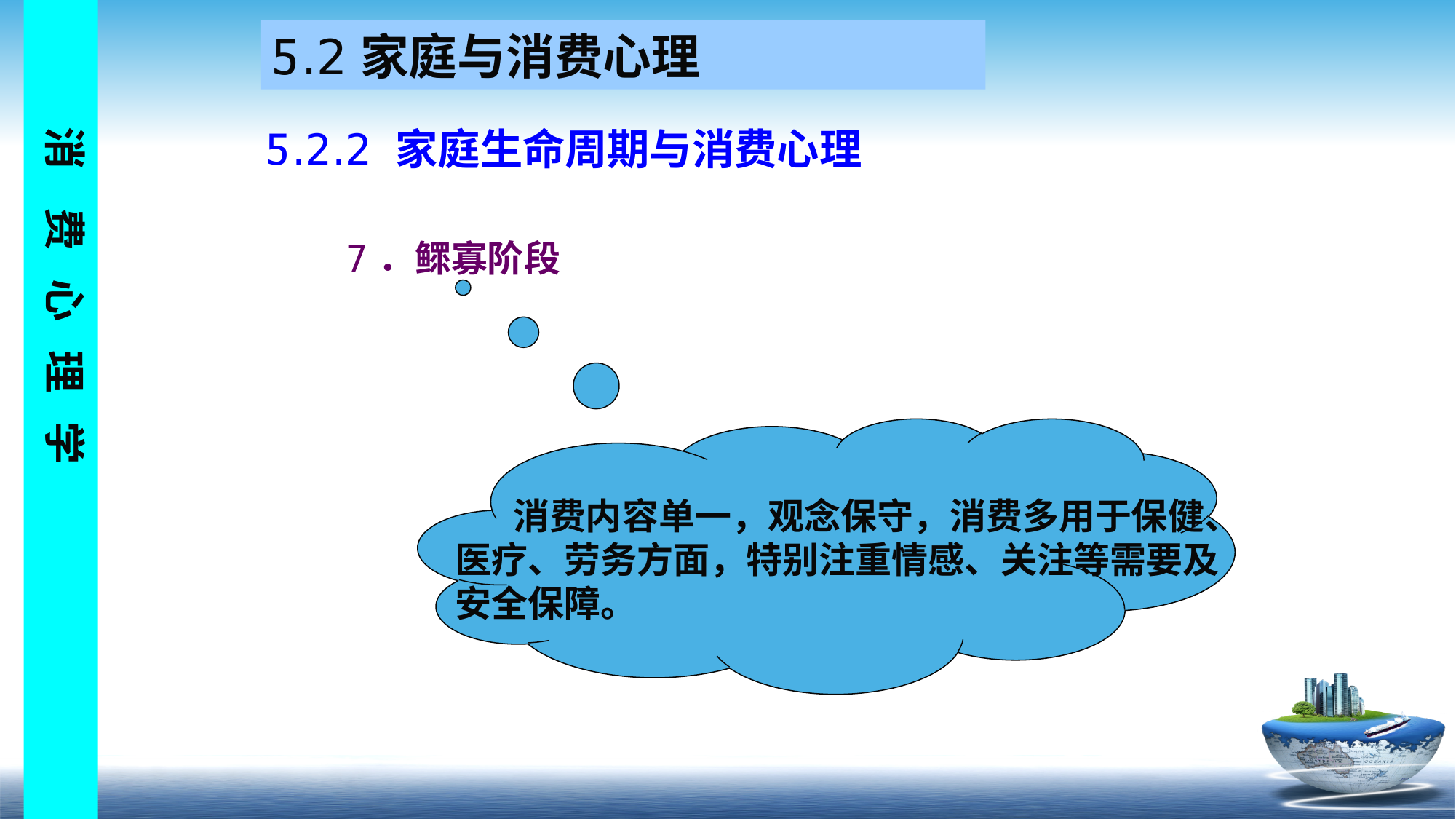

5.2家庭与消费心理
5.2.2 家庭生命周期与消费心理
7．鳏寡阶段

      消费内容单一，观念保守，消费多用于保健、
医疗、劳务方面，特别注重情感、关注等需要及
安全保障。